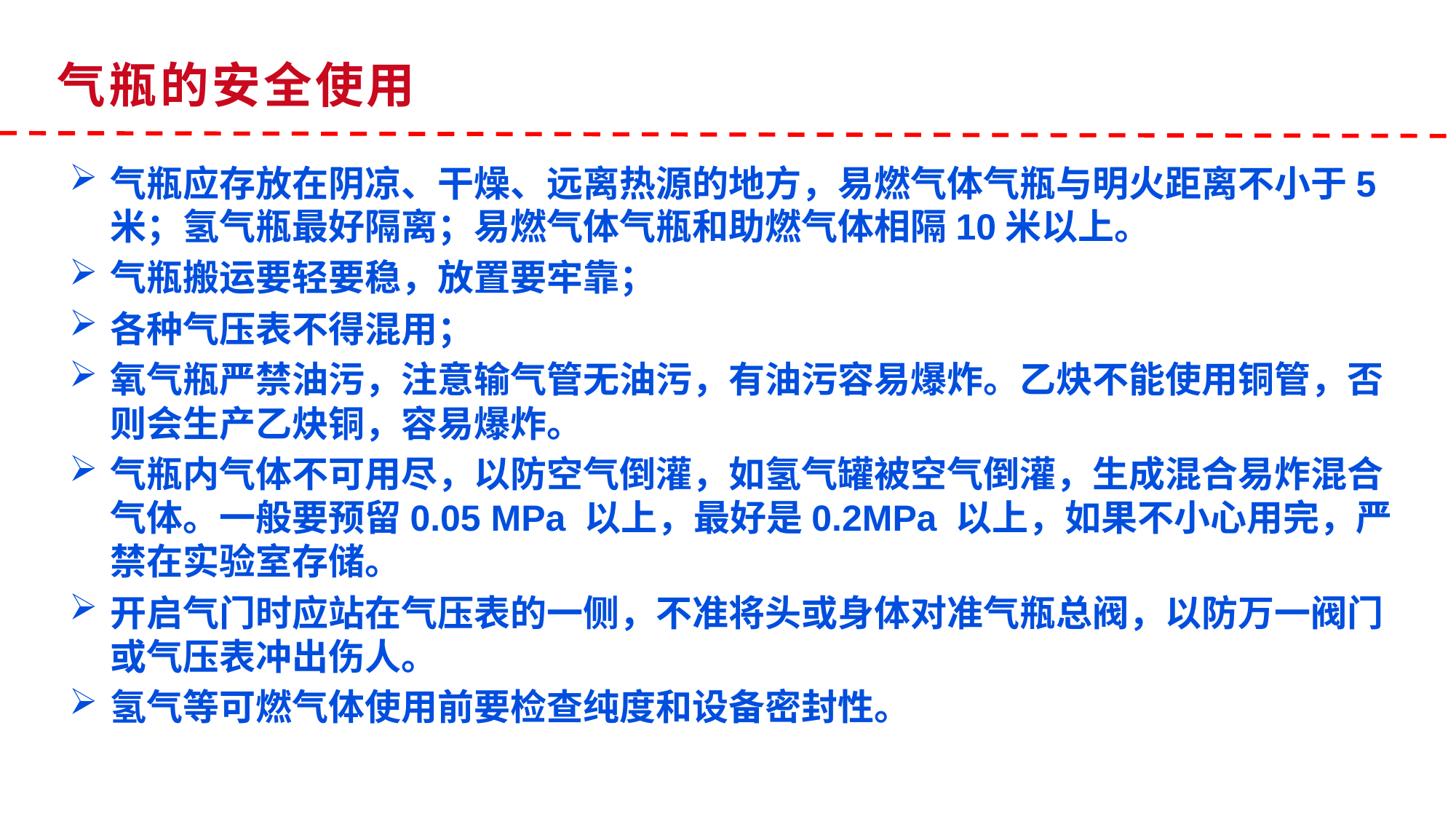

气瓶的安全使用
气瓶应存放在阴凉、干燥、远离热源的地方，易燃气体气瓶与明火距离不小于5米；氢气瓶最好隔离；易燃气体气瓶和助燃气体相隔10米以上。
气瓶搬运要轻要稳，放置要牢靠；
各种气压表不得混用；
氧气瓶严禁油污，注意输气管无油污，有油污容易爆炸。乙炔不能使用铜管，否则会生产乙炔铜，容易爆炸。
气瓶内气体不可用尽，以防空气倒灌，如氢气罐被空气倒灌，生成混合易炸混合气体。一般要预留0.05 MPa 以上，最好是0.2MPa 以上，如果不小心用完，严禁在实验室存储。
开启气门时应站在气压表的一侧，不准将头或身体对准气瓶总阀，以防万一阀门或气压表冲出伤人。
氢气等可燃气体使用前要检查纯度和设备密封性。